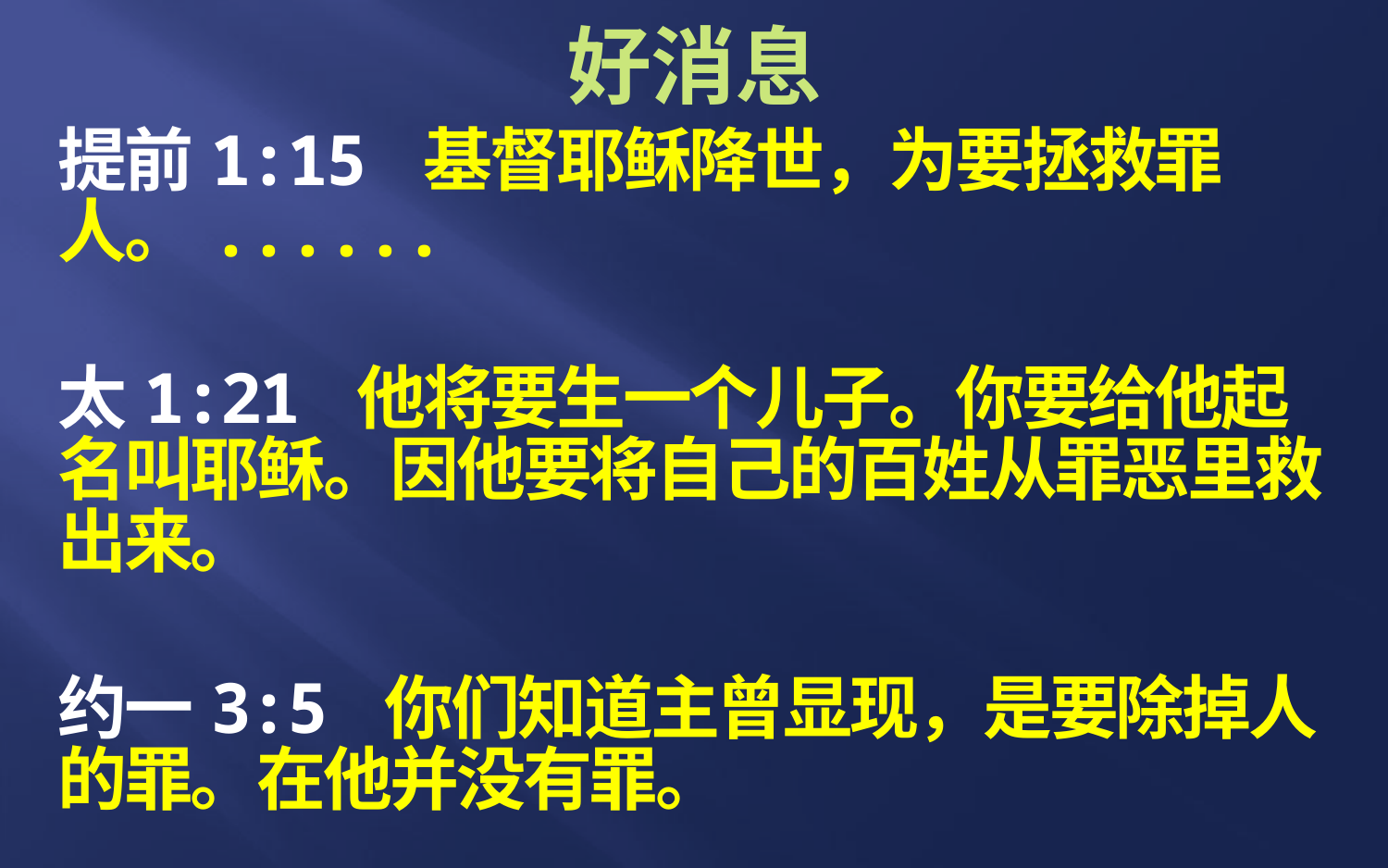

# 好消息
提前1:15 基督耶稣降世，为要拯救罪人。......

太1:21 他将要生一个儿子。你要给他起名叫耶稣。因他要将自己的百姓从罪恶里救出来。

约一3:5 你们知道主曾显现，是要除掉人的罪。在他并没有罪。